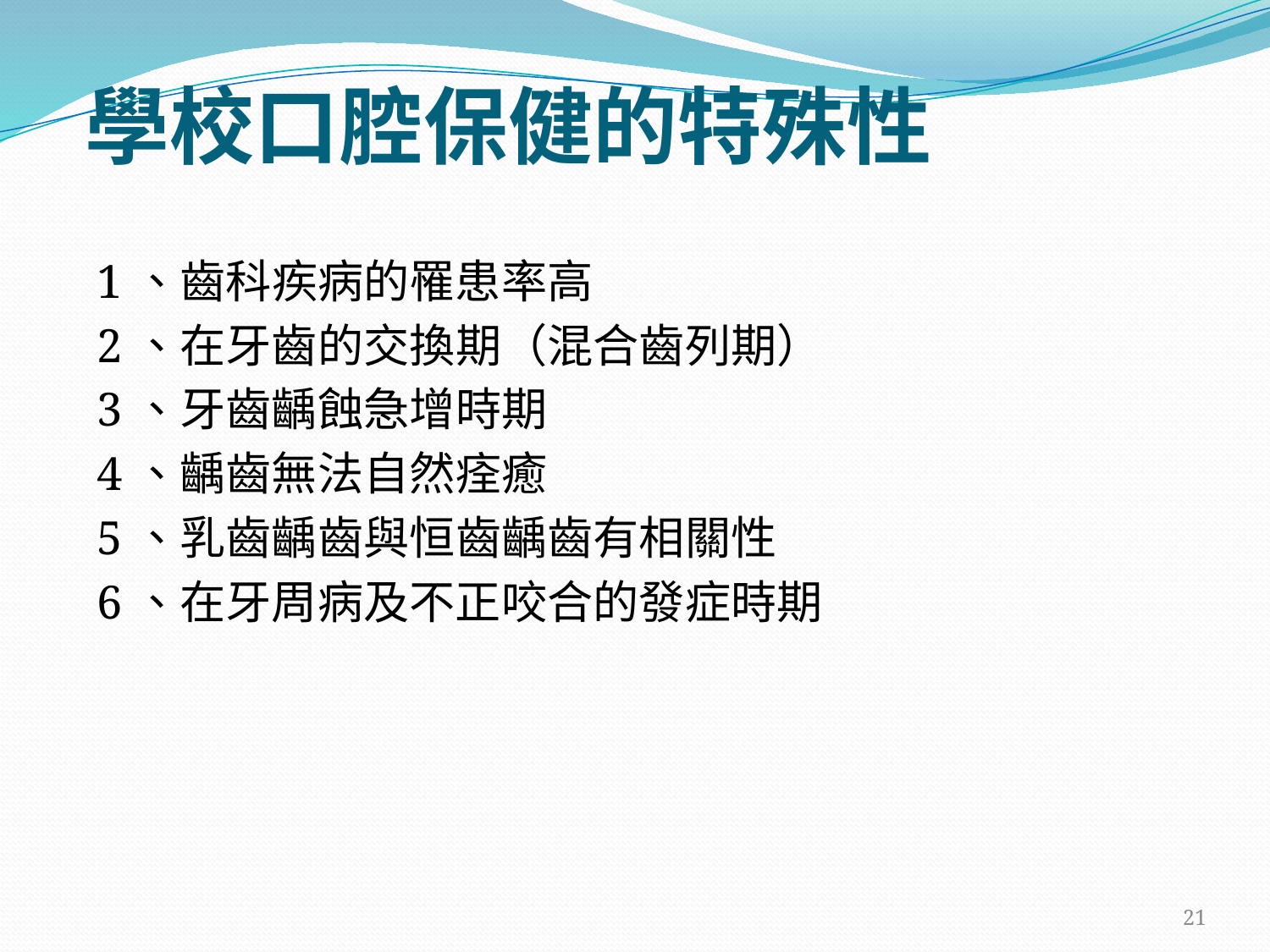

# 學校口腔保健的特殊性
1、齒科疾病的罹患率高
2、在牙齒的交換期（混合齒列期）
3、牙齒齲蝕急增時期
4、齲齒無法自然痊癒
5、乳齒齲齒與恒齒齲齒有相關性
6、在牙周病及不正咬合的發症時期

21